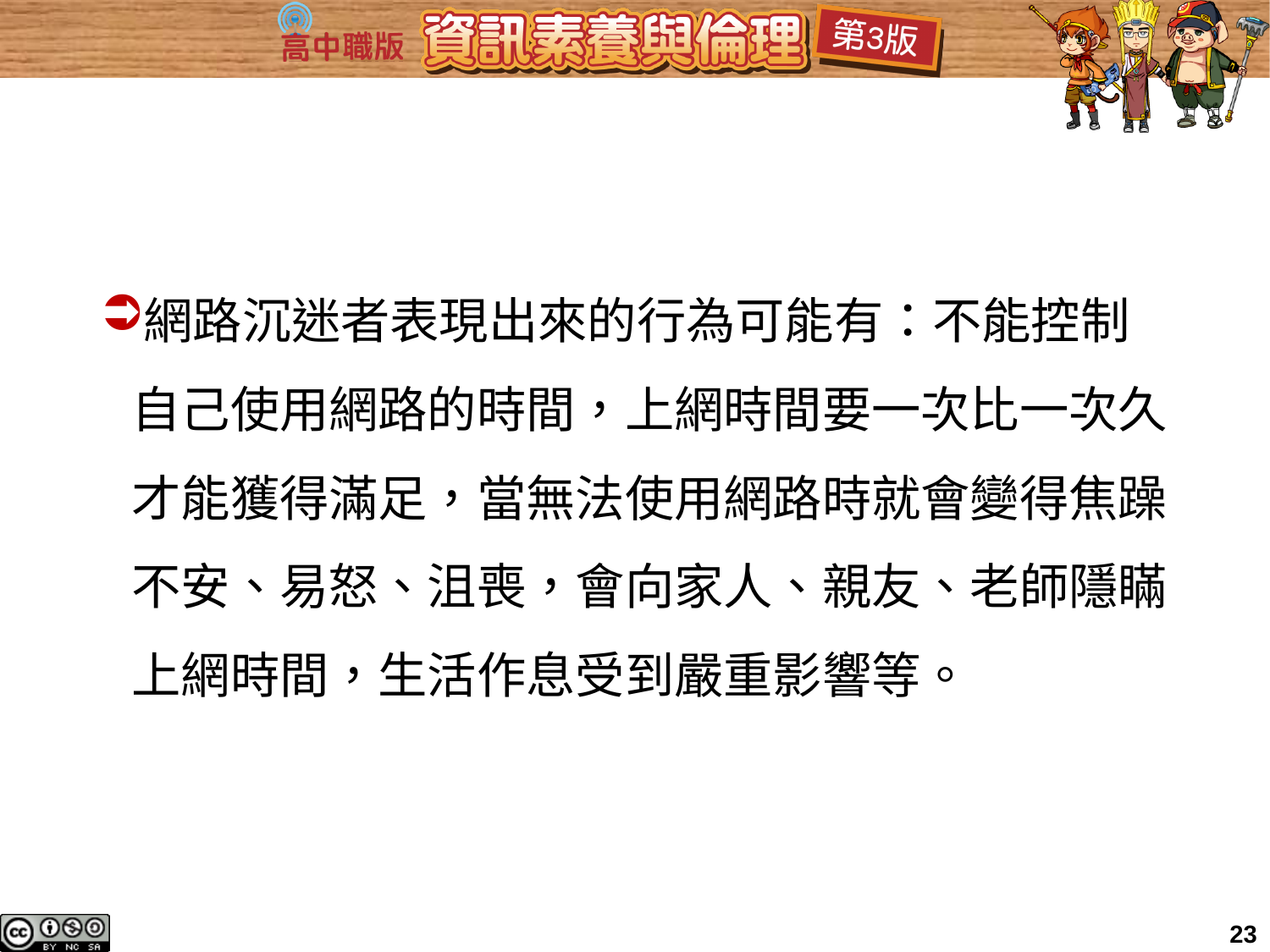

#
網路沉迷者表現出來的行為可能有：不能控制自己使用網路的時間，上網時間要一次比一次久才能獲得滿足，當無法使用網路時就會變得焦躁不安、易怒、沮喪，會向家人、親友、老師隱瞞上網時間，生活作息受到嚴重影響等。
23